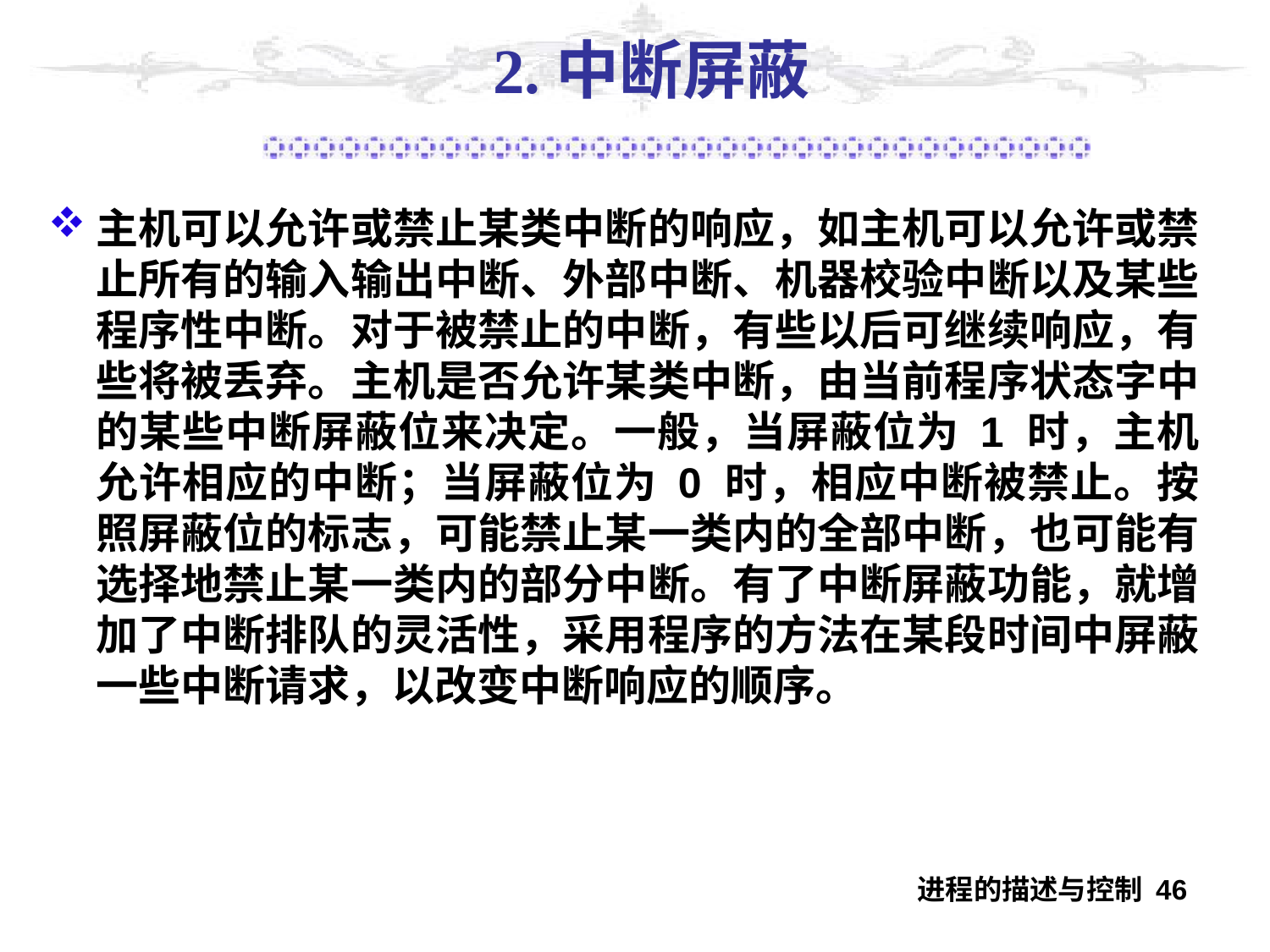

# 2.中断屏蔽
主机可以允许或禁止某类中断的响应，如主机可以允许或禁止所有的输入输出中断、外部中断、机器校验中断以及某些程序性中断。对于被禁止的中断，有些以后可继续响应，有些将被丢弃。主机是否允许某类中断，由当前程序状态字中的某些中断屏蔽位来决定。一般，当屏蔽位为 1 时，主机允许相应的中断；当屏蔽位为 0 时，相应中断被禁止。按照屏蔽位的标志，可能禁止某一类内的全部中断，也可能有选择地禁止某一类内的部分中断。有了中断屏蔽功能，就增加了中断排队的灵活性，采用程序的方法在某段时间中屏蔽一些中断请求，以改变中断响应的顺序。